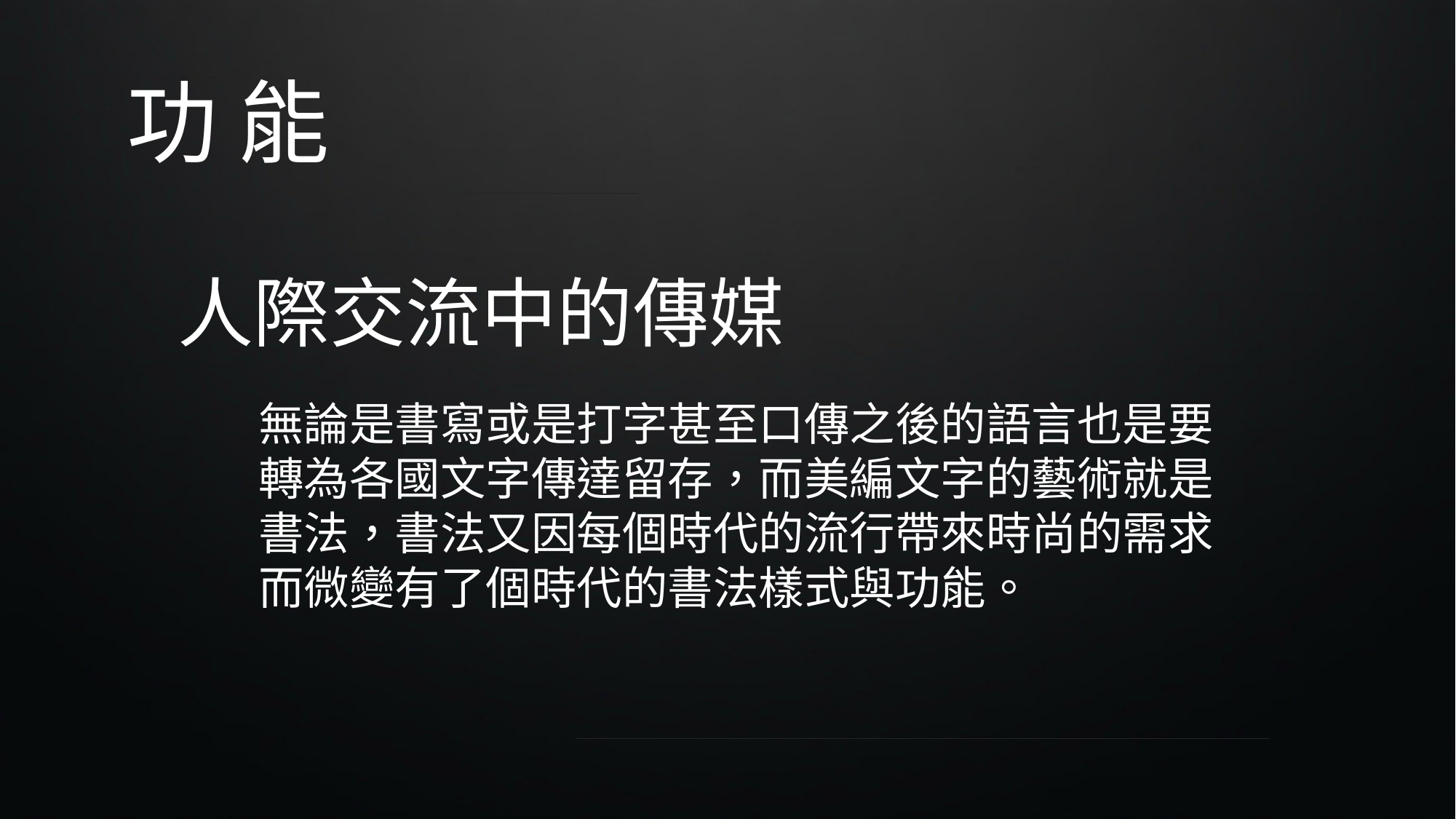

功 能

       人際交流中的傳媒
無論是書寫或是打字甚至口傳之後的語言也是要轉為各國文字傳達留存，而美編文字的藝術就是書法，書法又因每個時代的流行帶來時尚的需求而微變有了個時代的書法樣式與功能。